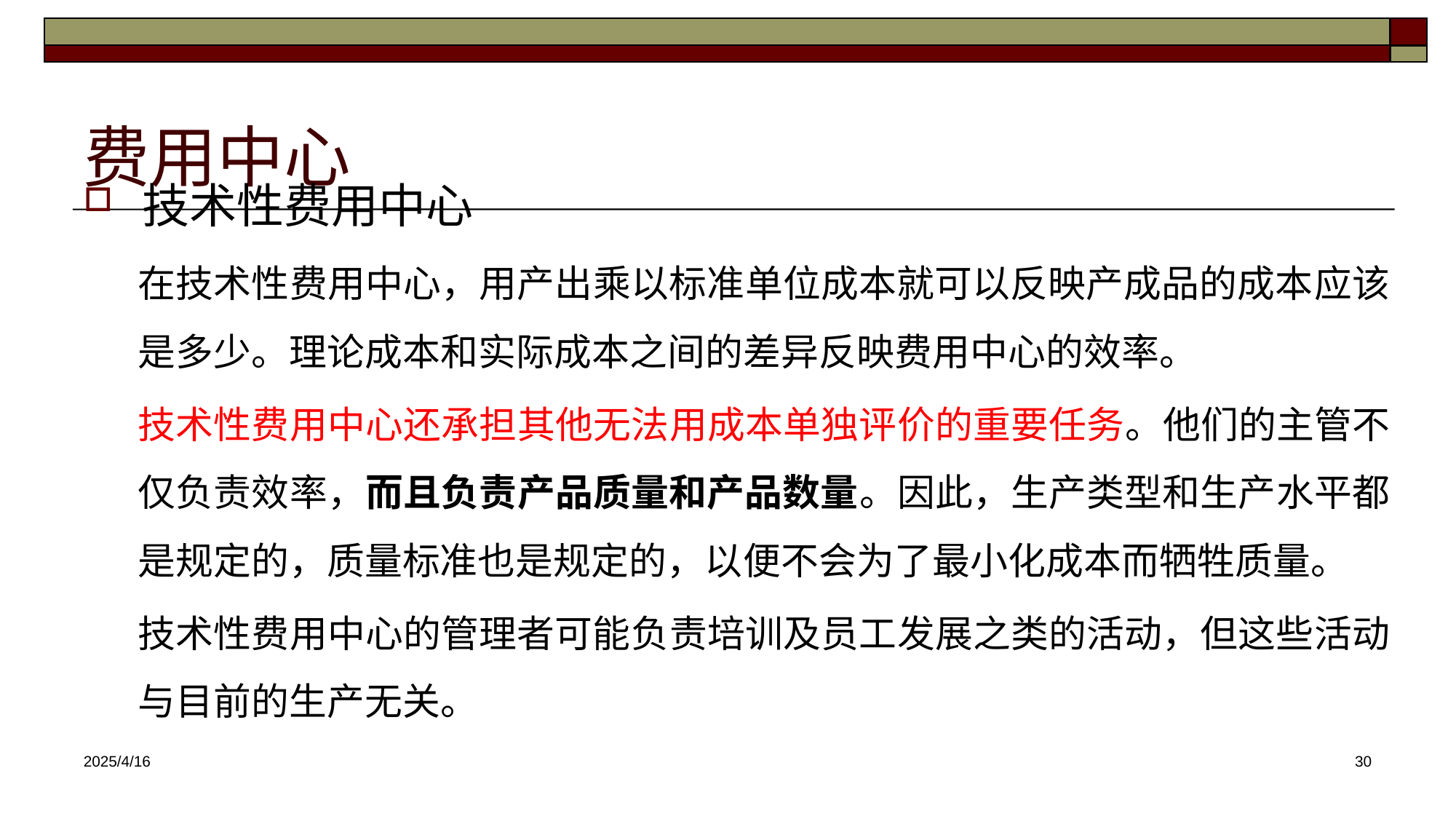

# 费用中心
技术性费用中心
在技术性费用中心，用产出乘以标准单位成本就可以反映产成品的成本应该是多少。理论成本和实际成本之间的差异反映费用中心的效率。
技术性费用中心还承担其他无法用成本单独评价的重要任务。他们的主管不仅负责效率，而且负责产品质量和产品数量。因此，生产类型和生产水平都是规定的，质量标准也是规定的，以便不会为了最小化成本而牺牲质量。
技术性费用中心的管理者可能负责培训及员工发展之类的活动，但这些活动与目前的生产无关。
2025/4/16
30